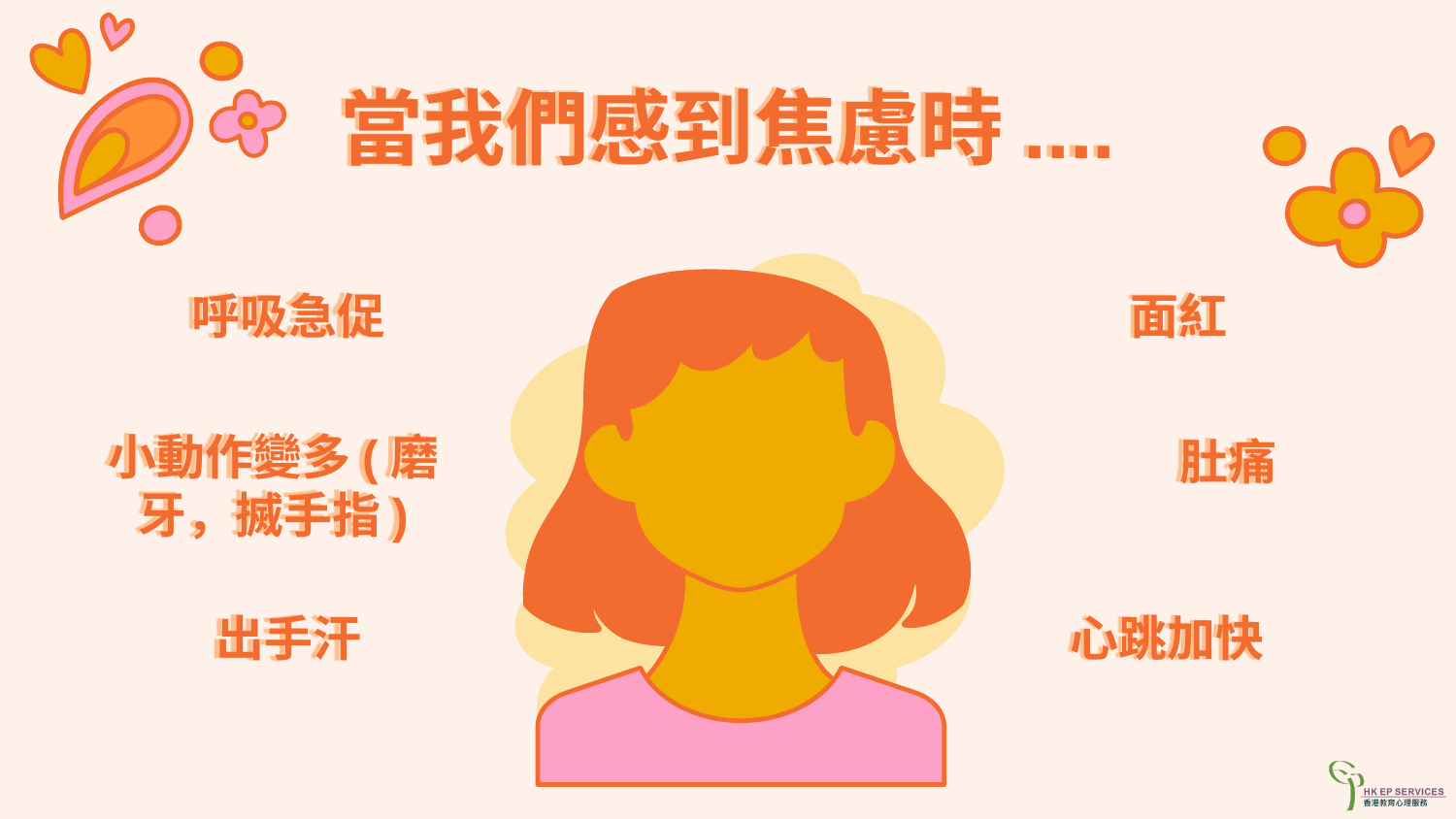

# 當我們感到焦慮時....

呼吸急促
 面紅

小動作變多(磨牙，搣手指)

肚痛

出手汗
心跳加快